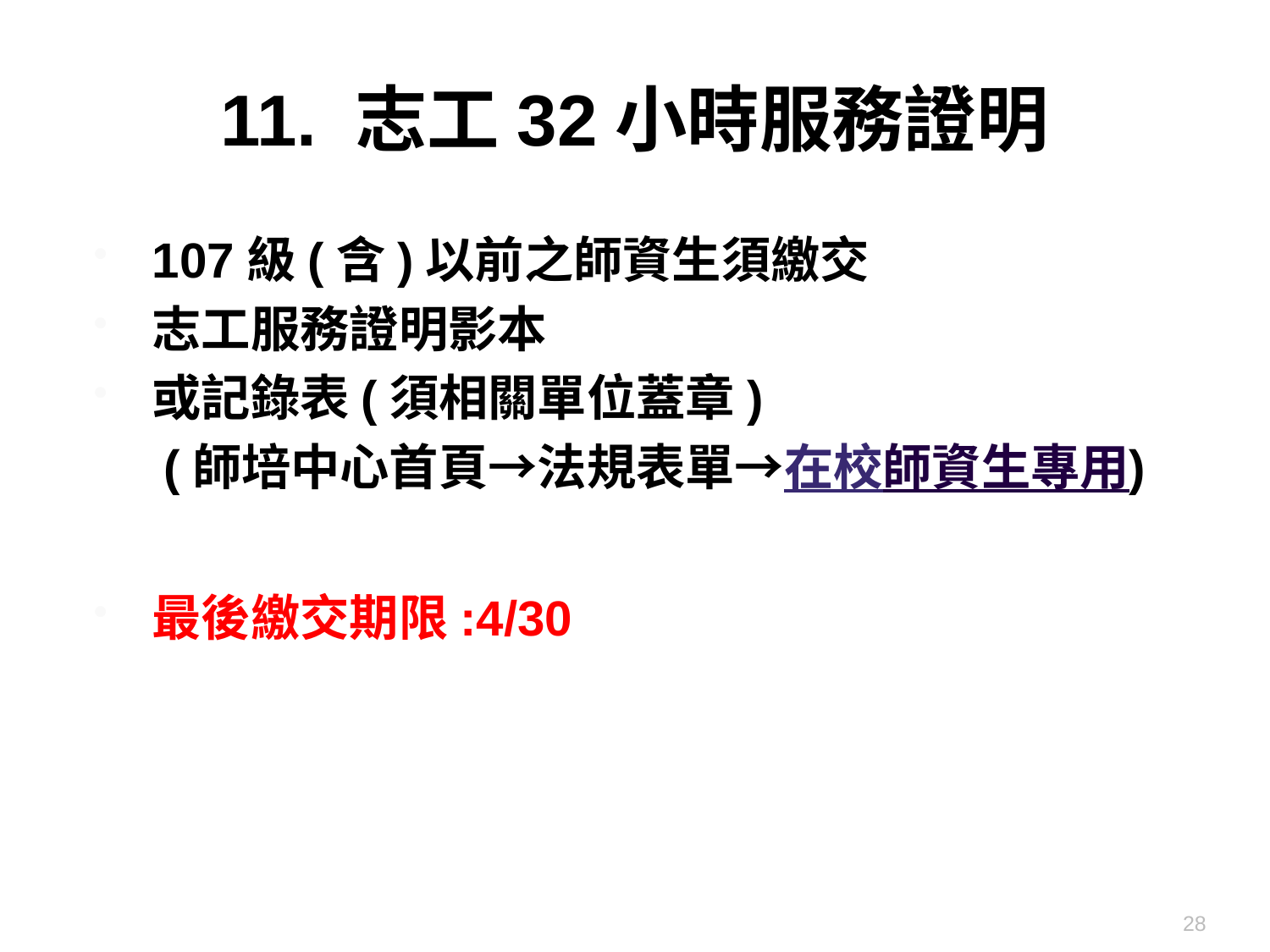

# 11. 志工32小時服務證明
107級(含)以前之師資生須繳交
志工服務證明影本
或記錄表(須相關單位蓋章)
     (師培中心首頁→法規表單→在校師資生專用)

最後繳交期限:4/30

28